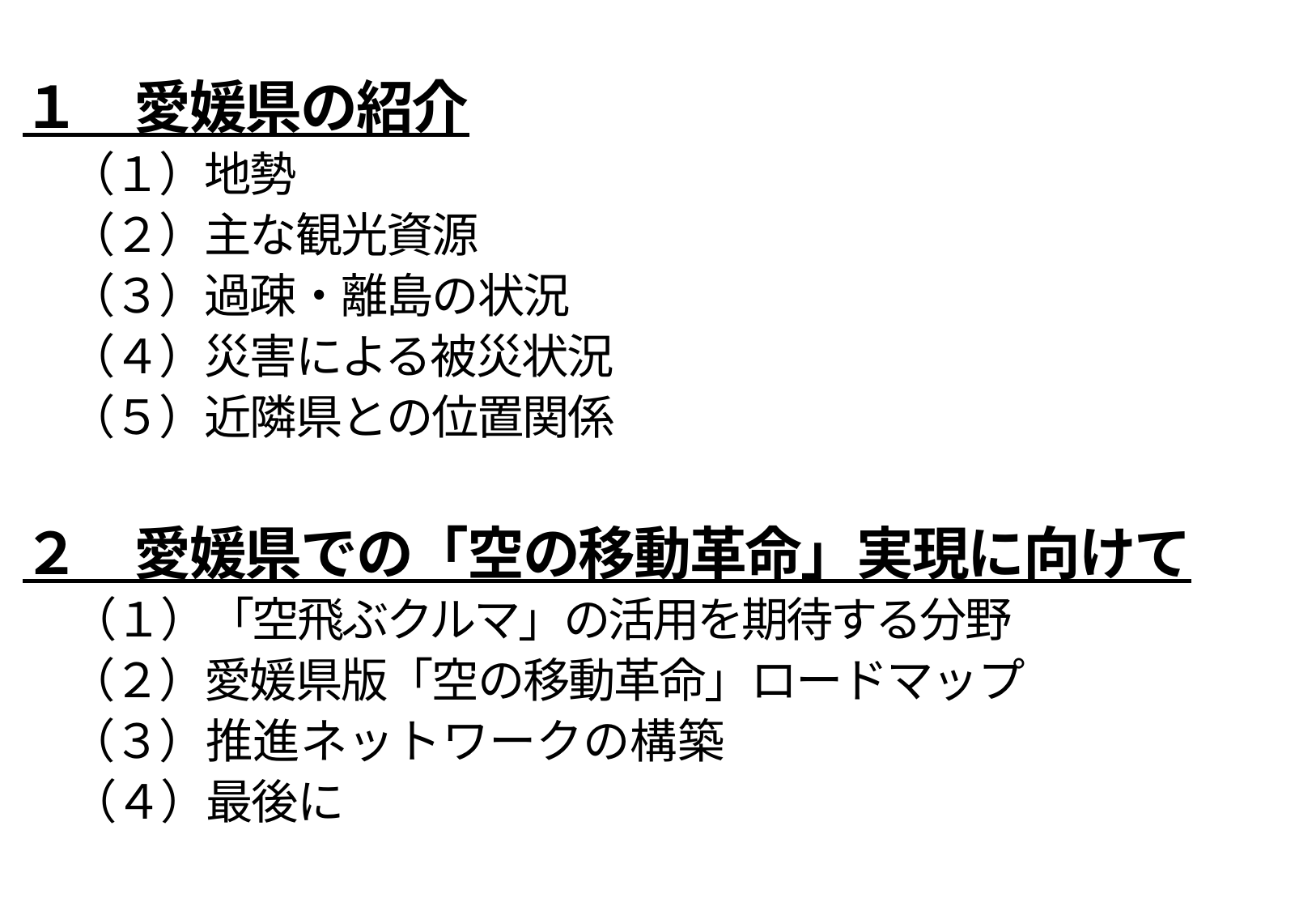

１　愛媛県の紹介
　（１）地勢
　（２）主な観光資源
　（３）過疎・離島の状況
　（４）災害による被災状況
　（５）近隣県との位置関係

２　愛媛県での「空の移動革命」実現に向けて
　（１）「空飛ぶクルマ」の活用を期待する分野
　（２）愛媛県版「空の移動革命」ロードマップ
　（３）推進ネットワークの構築
　（４）最後に
2